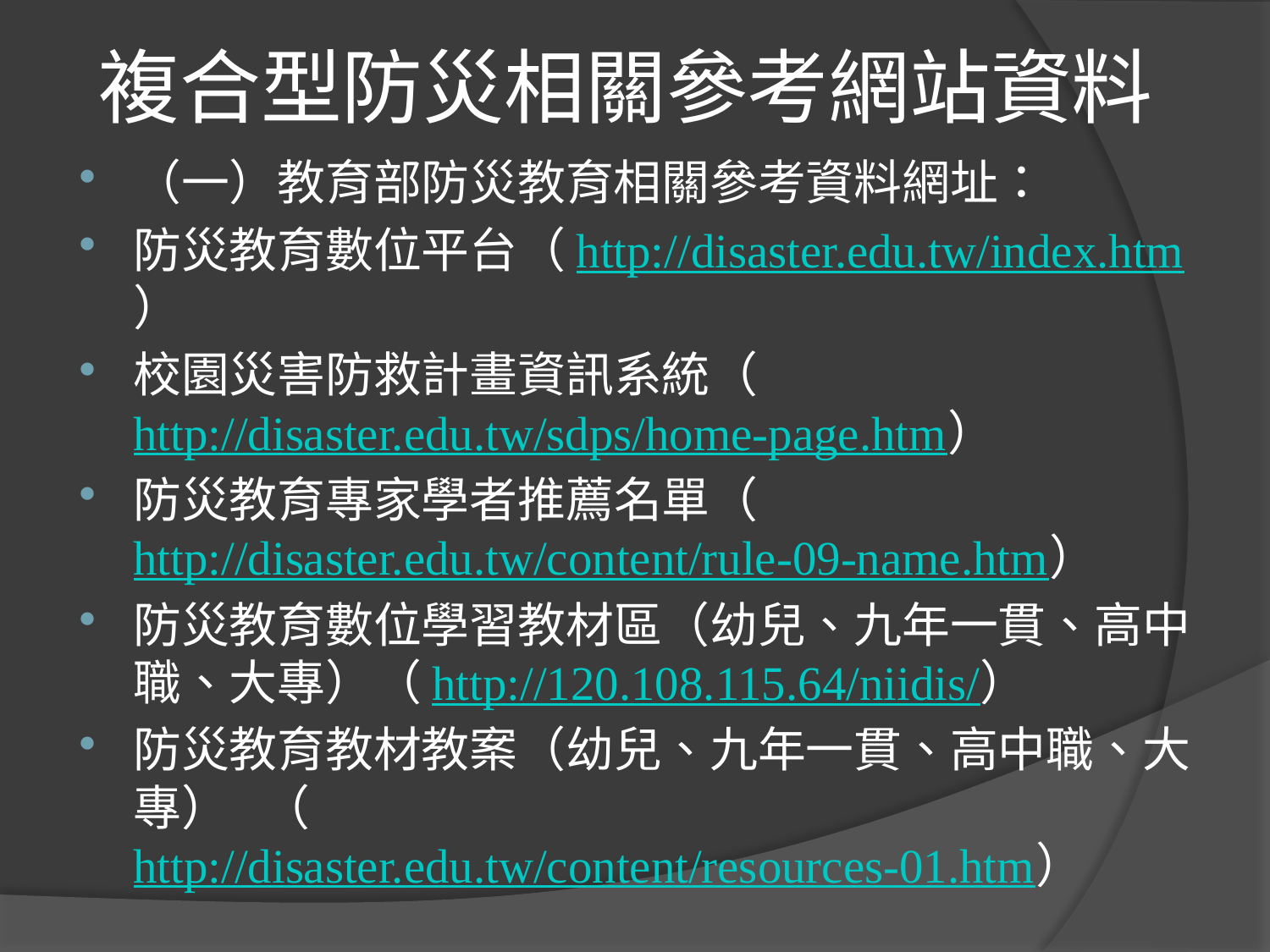

# 複合型防災相關參考網站資料
（一）教育部防災教育相關參考資料網址：
防災教育數位平台（http://disaster.edu.tw/index.htm）
校園災害防救計畫資訊系統（http://disaster.edu.tw/sdps/home-page.htm）
防災教育專家學者推薦名單（http://disaster.edu.tw/content/rule-09-name.htm）
防災教育數位學習教材區（幼兒、九年一貫、高中職、大專）（http://120.108.115.64/niidis/）
防災教育教材教案（幼兒、九年一貫、高中職、大專）   （http://disaster.edu.tw/content/resources-01.htm）